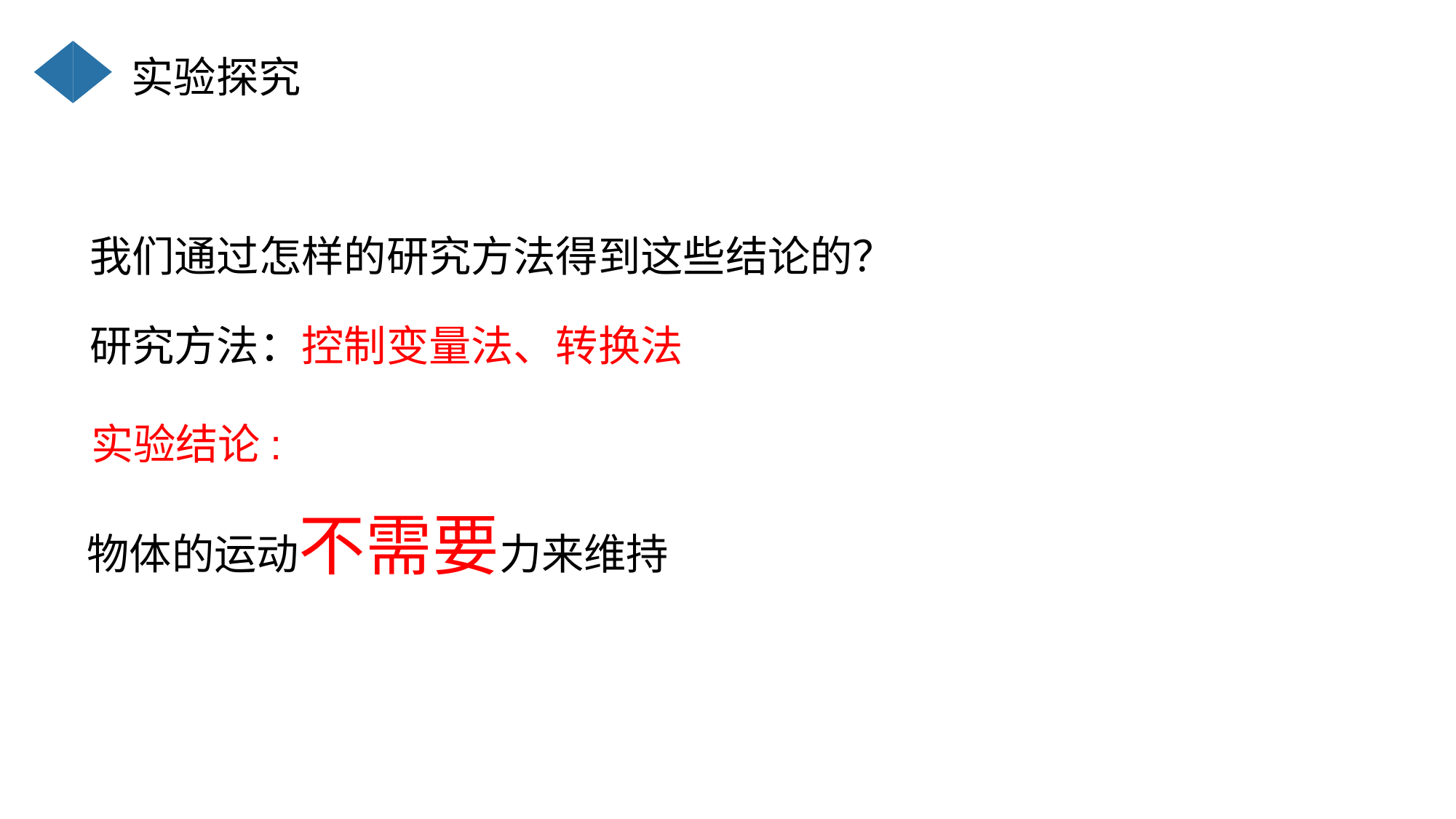

实验探究
我们通过怎样的研究方法得到这些结论的？
研究方法：控制变量法、转换法
实验结论:
物体的运动不需要力来维持